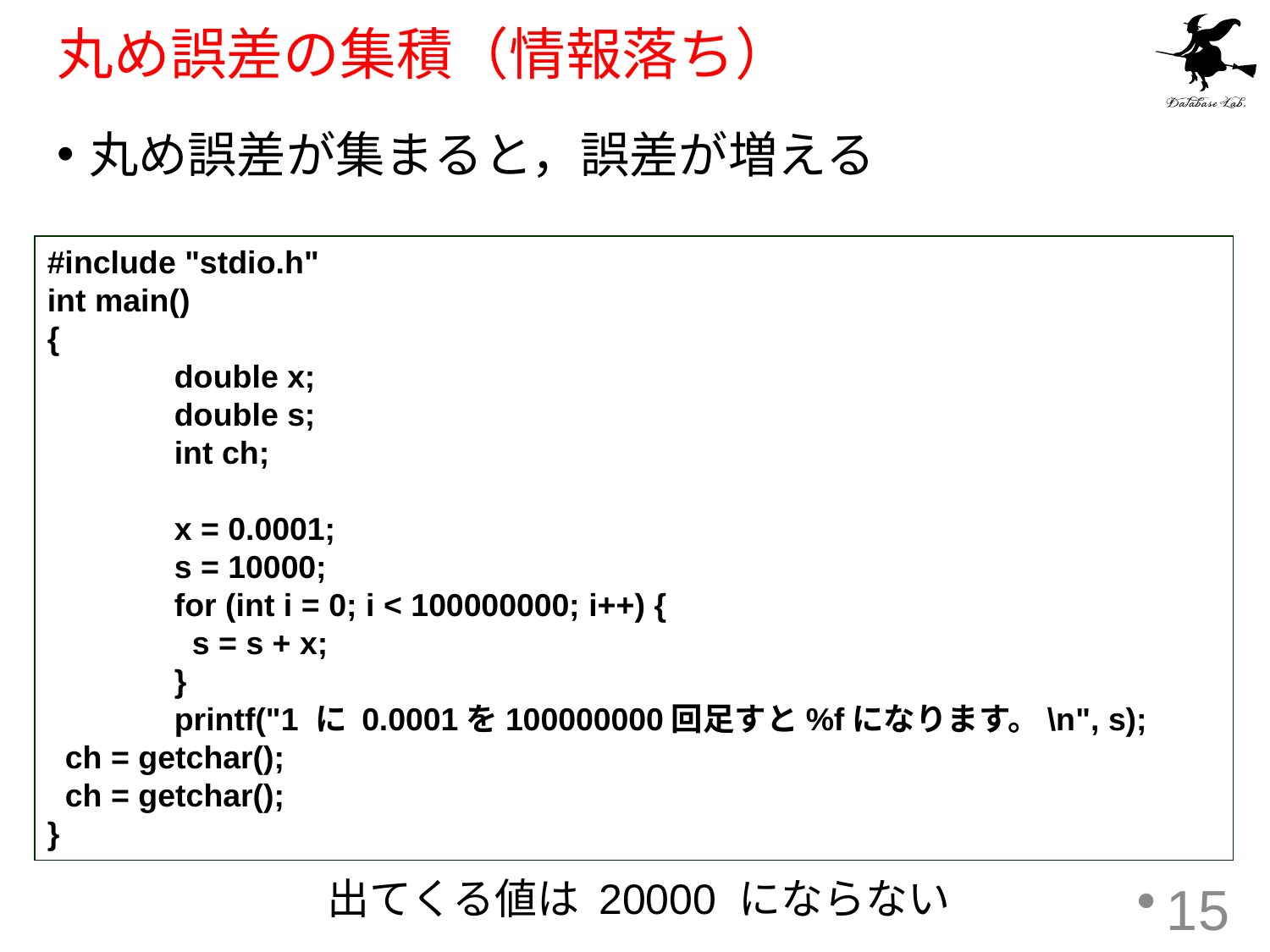

# 丸め誤差の集積（情報落ち）
丸め誤差が集まると，誤差が増える
#include "stdio.h"
int main()
{
	double x;
	double s;
	int ch;

	x = 0.0001;
	s = 10000;
	for (int i = 0; i < 100000000; i++) {
	  s = s + x;
	}
	printf("1 に 0.0001を100000000回足すと%fになります。\n", s);
  ch = getchar();
  ch = getchar();
}
出てくる値は 20000 にならない
15